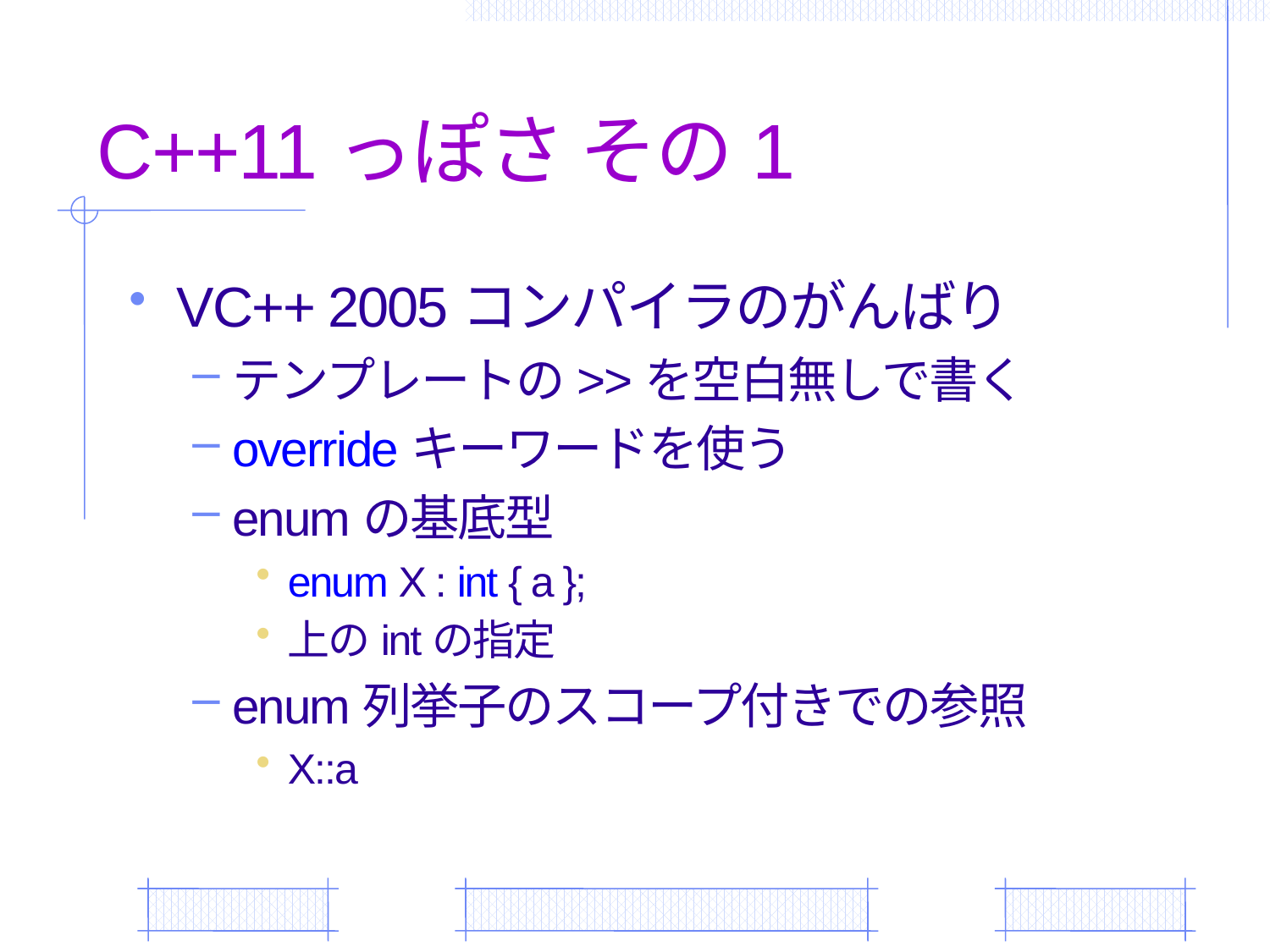

# C++11っぽさ その1
VC++ 2005コンパイラのがんばり
テンプレートの>>を空白無しで書く
overrideキーワードを使う
enumの基底型
enum X : int { a };
上のintの指定
enum列挙子のスコープ付きでの参照
X::a